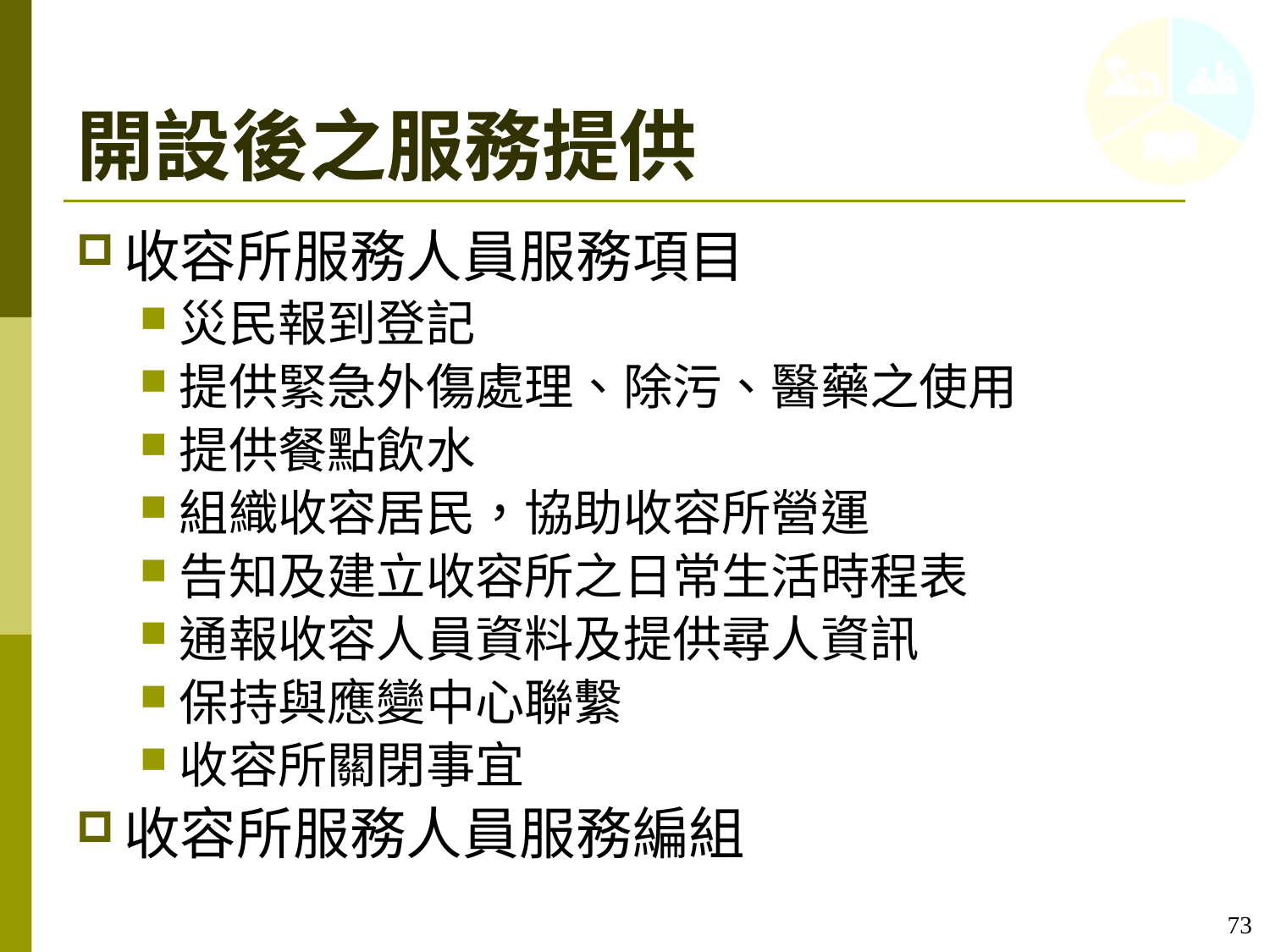

# 開設後之服務提供
收容所服務人員服務項目
災民報到登記
提供緊急外傷處理、除污、醫藥之使用
提供餐點飲水
組織收容居民，協助收容所營運
告知及建立收容所之日常生活時程表
通報收容人員資料及提供尋人資訊
保持與應變中心聯繫
收容所關閉事宜
收容所服務人員服務編組
73